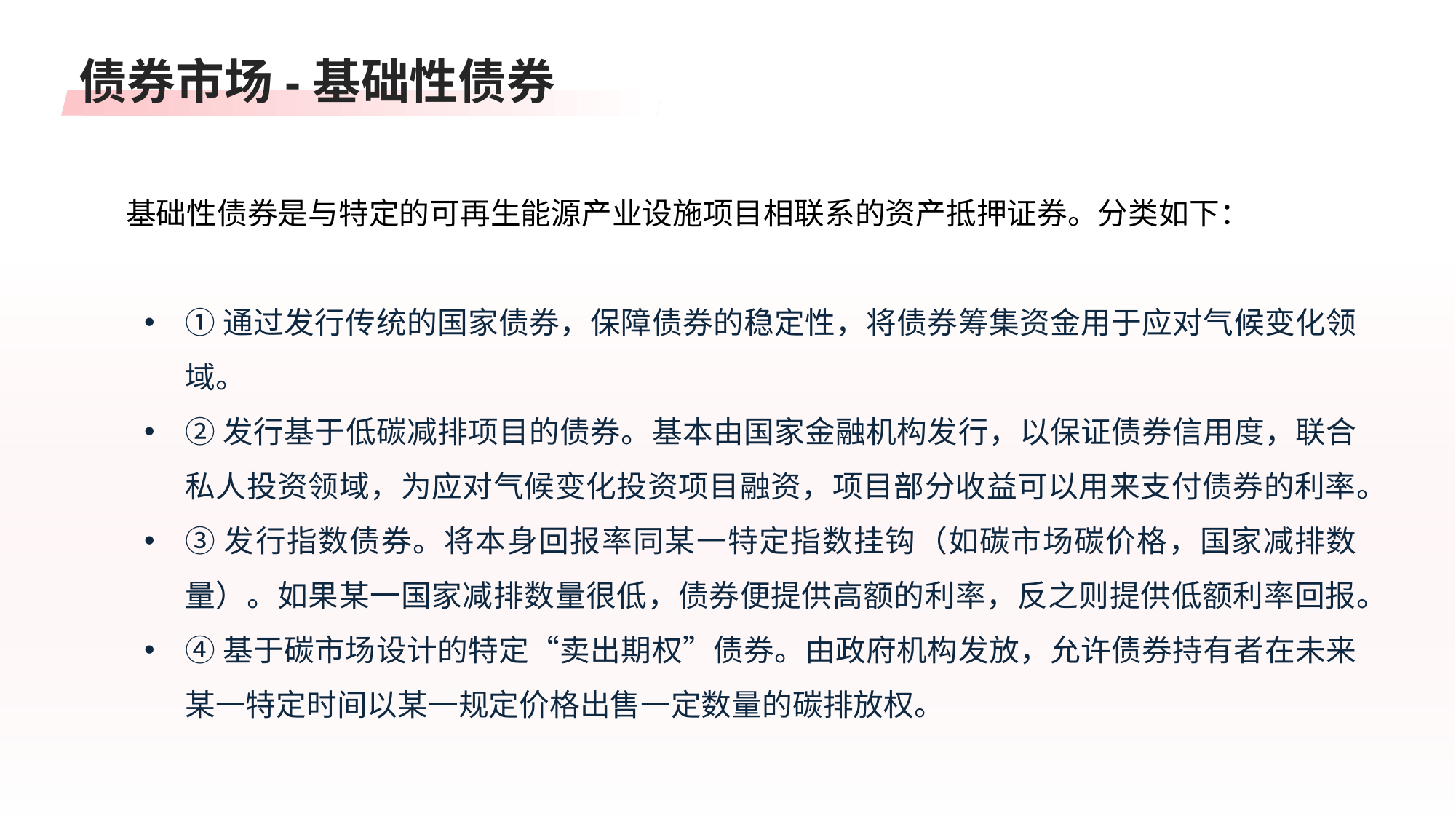

债券市场-基础性债券

基础性债券是与特定的可再生能源产业设施项目相联系的资产抵押证券。分类如下：

①通过发行传统的国家债券，保障债券的稳定性，将债券筹集资金用于应对气候变化领域。
②发行基于低碳减排项目的债券。基本由国家金融机构发行，以保证债券信用度，联合私人投资领域，为应对气候变化投资项目融资，项目部分收益可以用来支付债券的利率。
③发行指数债券。将本身回报率同某一特定指数挂钩（如碳市场碳价格，国家减排数量）。如果某一国家减排数量很低，债券便提供高额的利率，反之则提供低额利率回报。
④基于碳市场设计的特定“卖出期权”债券。由政府机构发放，允许债券持有者在未来某一特定时间以某一规定价格出售一定数量的碳排放权。